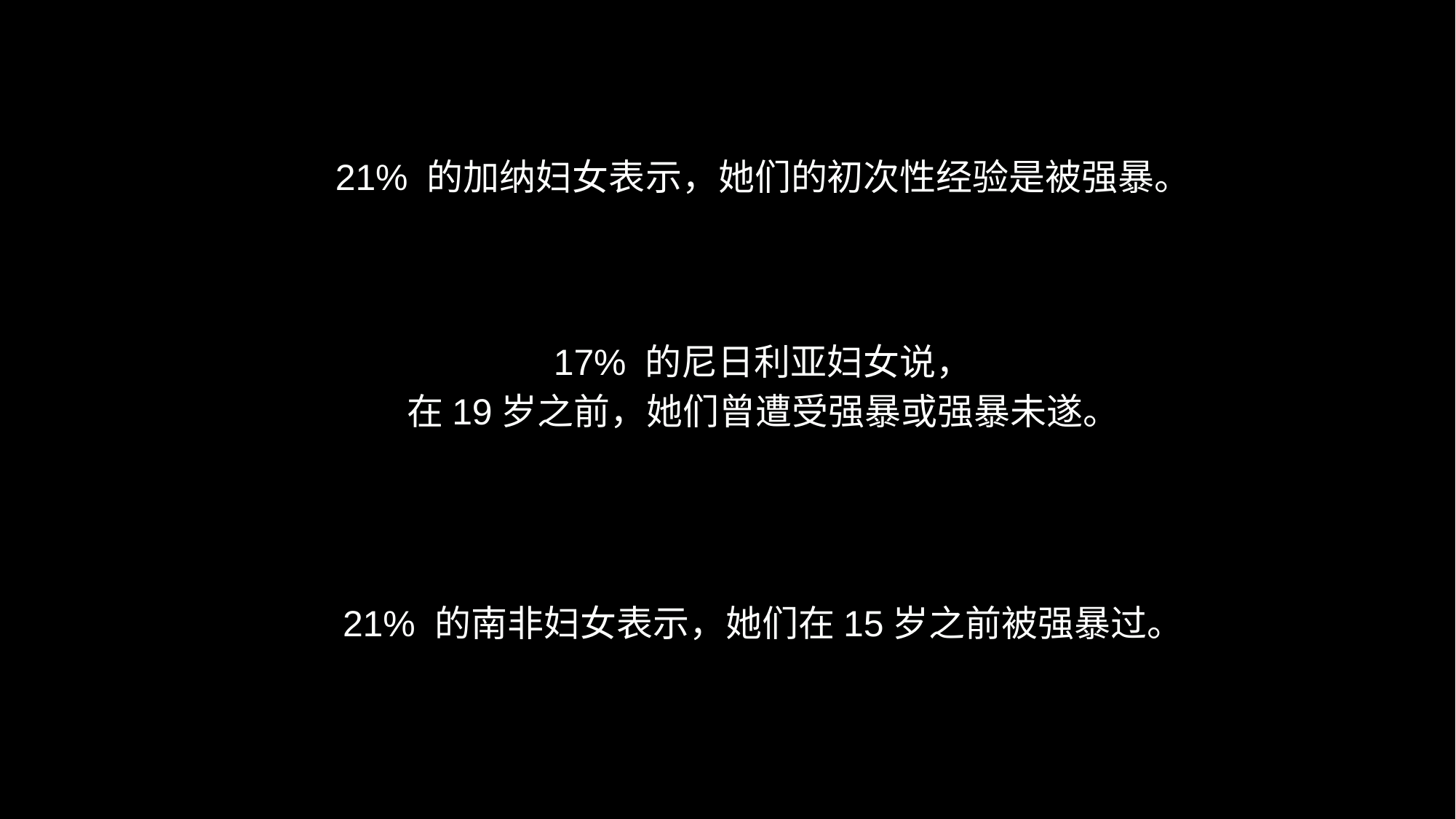

21% 的加纳妇女表示，她们的初次性经验是被强暴。
17% 的尼日利亚妇女说，
在19岁之前，她们曾遭受强暴或强暴未遂。
21% 的南非妇女表示，她们在15岁之前被强暴过。